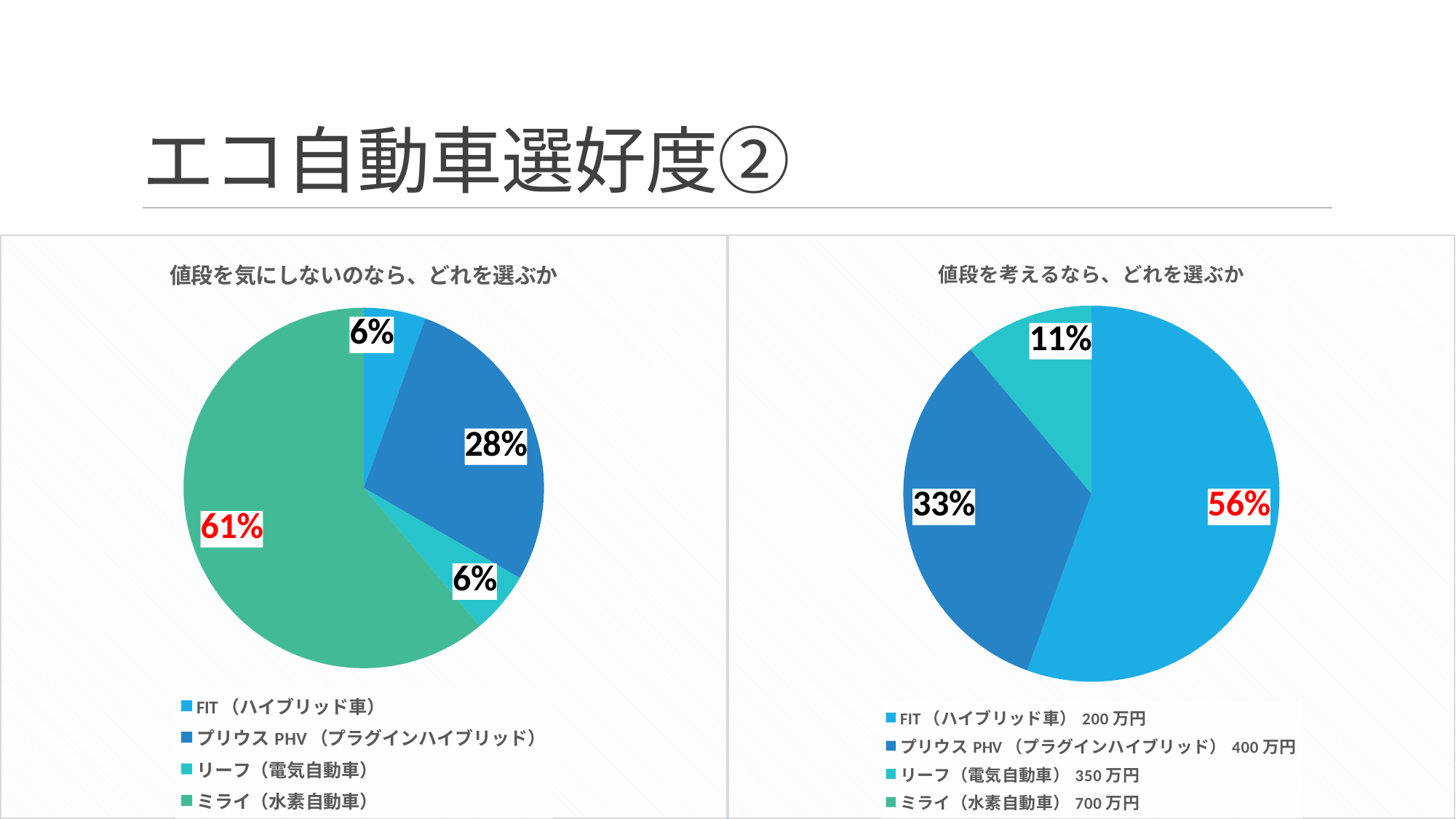

# エコ自動車選好度②

### Chart: 値段を気にしないのなら、どれを選ぶか

| Category |  |  |  |  |  |
|---|---|---|---|---|---|
| FIT（ハイブリッド車） | 1.0 | 8.0 | 1.0 | None | None |
| プリウスPHV（プラグインハイブリッド） | 5.0 | 13.0 | 1.0 | None | None |
| リーフ（電気自動車） | 1.0 | 2.0 | 1.0 | None | 1.0 |
| ミライ（水素自動車） | 11.0 | 2.0 | 1.0 | 2.0 | None |

### Chart: 値段を考えるなら、どれを選ぶか

| Category |  |  |  |  |  |
|---|---|---|---|---|---|
| FIT（ハイブリッド車）200万円 | 10.0 | 1.0 | 1.0 | None | 1.0 |
| プリウスPHV（プラグインハイブリッド）400万円 | 6.0 | 15.0 | 1.0 | 1.0 | None |
| リーフ（電気自動車）350万円 | 2.0 | 8.0 | None | None | None |
| ミライ（水素自動車）700万円 | None | 1.0 | 2.0 | 1.0 | None |